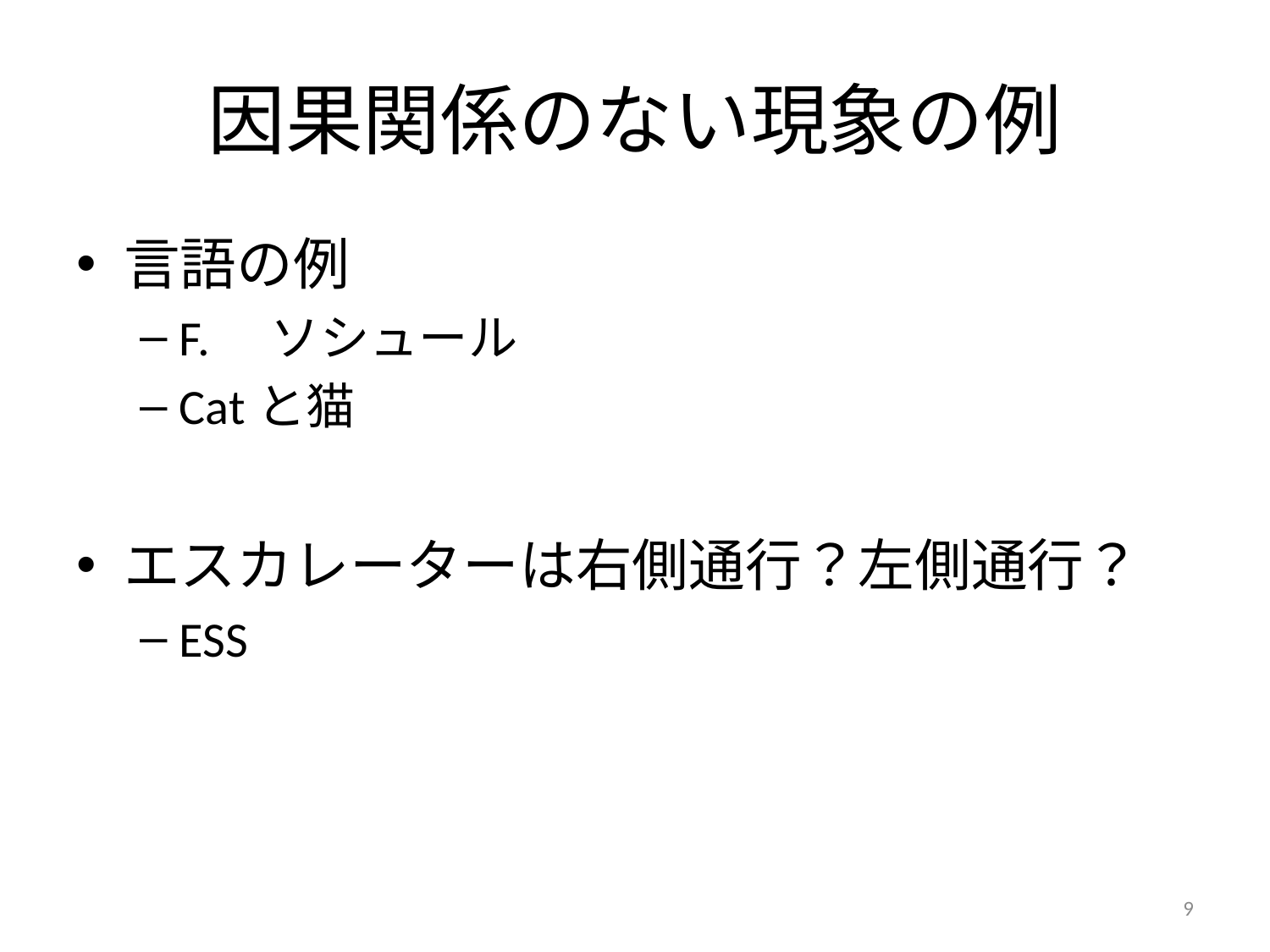

# 因果関係のない現象の例
言語の例
F.　ソシュール
Catと猫

エスカレーターは右側通行？左側通行？
ESS
9